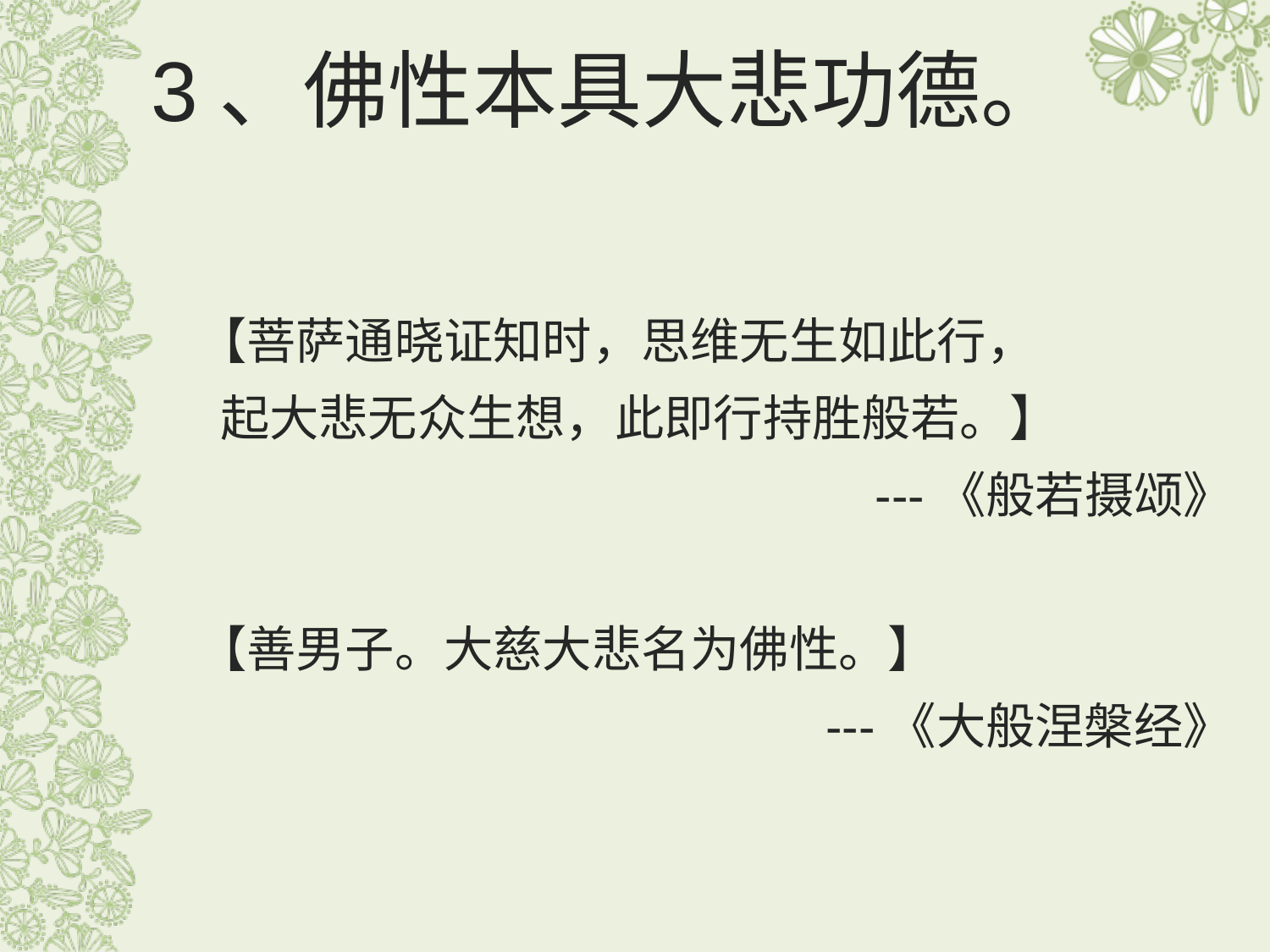

# 3、佛性本具大悲功德。
【菩萨通晓证知时，思维无生如此行，
 起大悲无众生想，此即行持胜般若。】
---《般若摄颂》

【善男子。大慈大悲名为佛性。】
---《大般涅槃经》